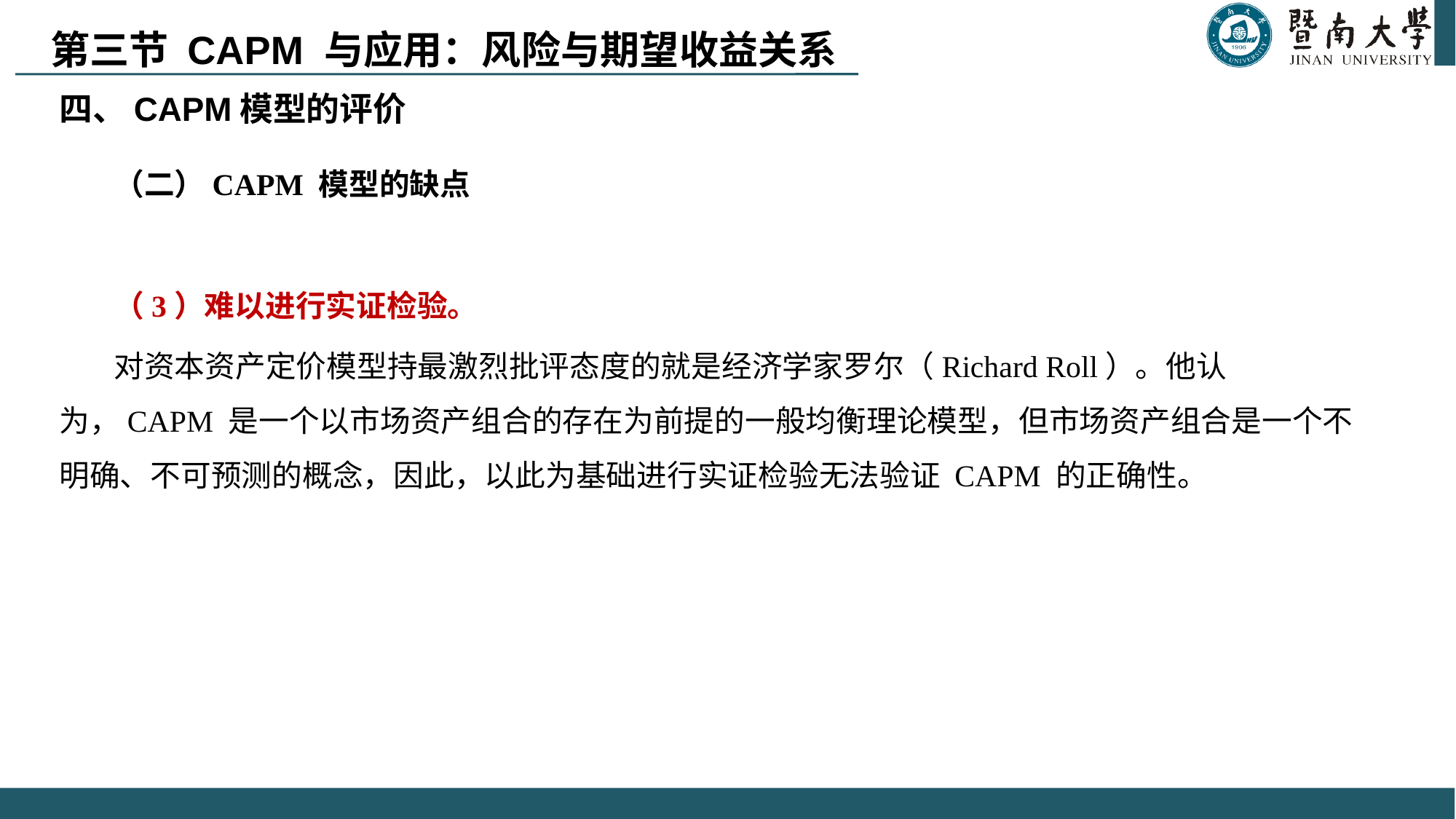

第三节 CAPM 与应用：风险与期望收益关系

四、CAPM模型的评价
（二）CAPM 模型的缺点

（3）难以进行实证检验。
对资本资产定价模型持最激烈批评态度的就是经济学家罗尔（Richard Roll）。他认为，CAPM 是一个以市场资产组合的存在为前提的一般均衡理论模型，但市场资产组合是一个不明确、不可预测的概念，因此，以此为基础进行实证检验无法验证 CAPM 的正确性。